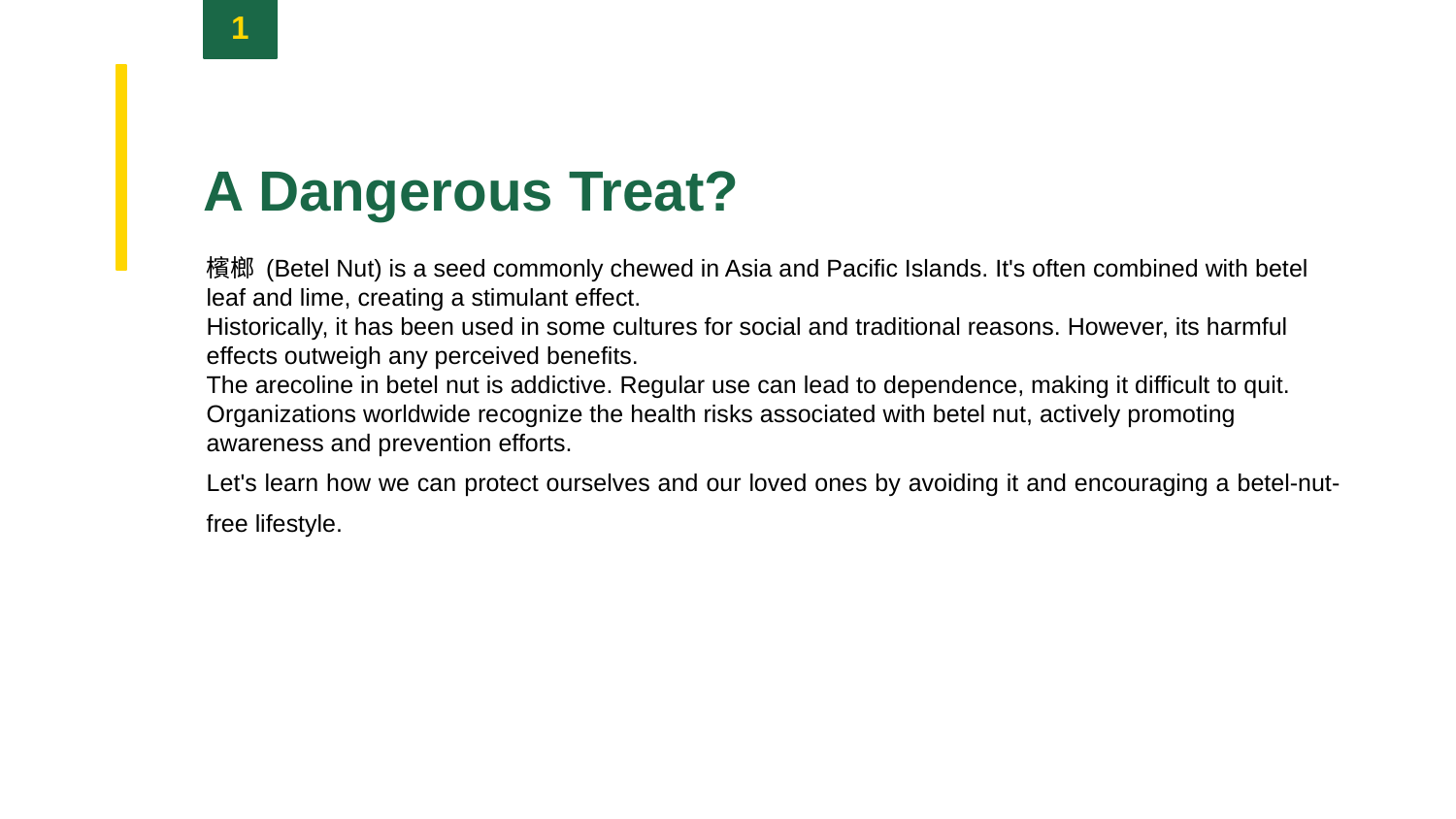

1

A Dangerous Treat?
檳榔 (Betel Nut) is a seed commonly chewed in Asia and Pacific Islands. It's often combined with betel leaf and lime, creating a stimulant effect.
Historically, it has been used in some cultures for social and traditional reasons. However, its harmful effects outweigh any perceived benefits.
The arecoline in betel nut is addictive. Regular use can lead to dependence, making it difficult to quit.
Organizations worldwide recognize the health risks associated with betel nut, actively promoting awareness and prevention efforts.
Let's learn how we can protect ourselves and our loved ones by avoiding it and encouraging a betel-nut-free lifestyle.